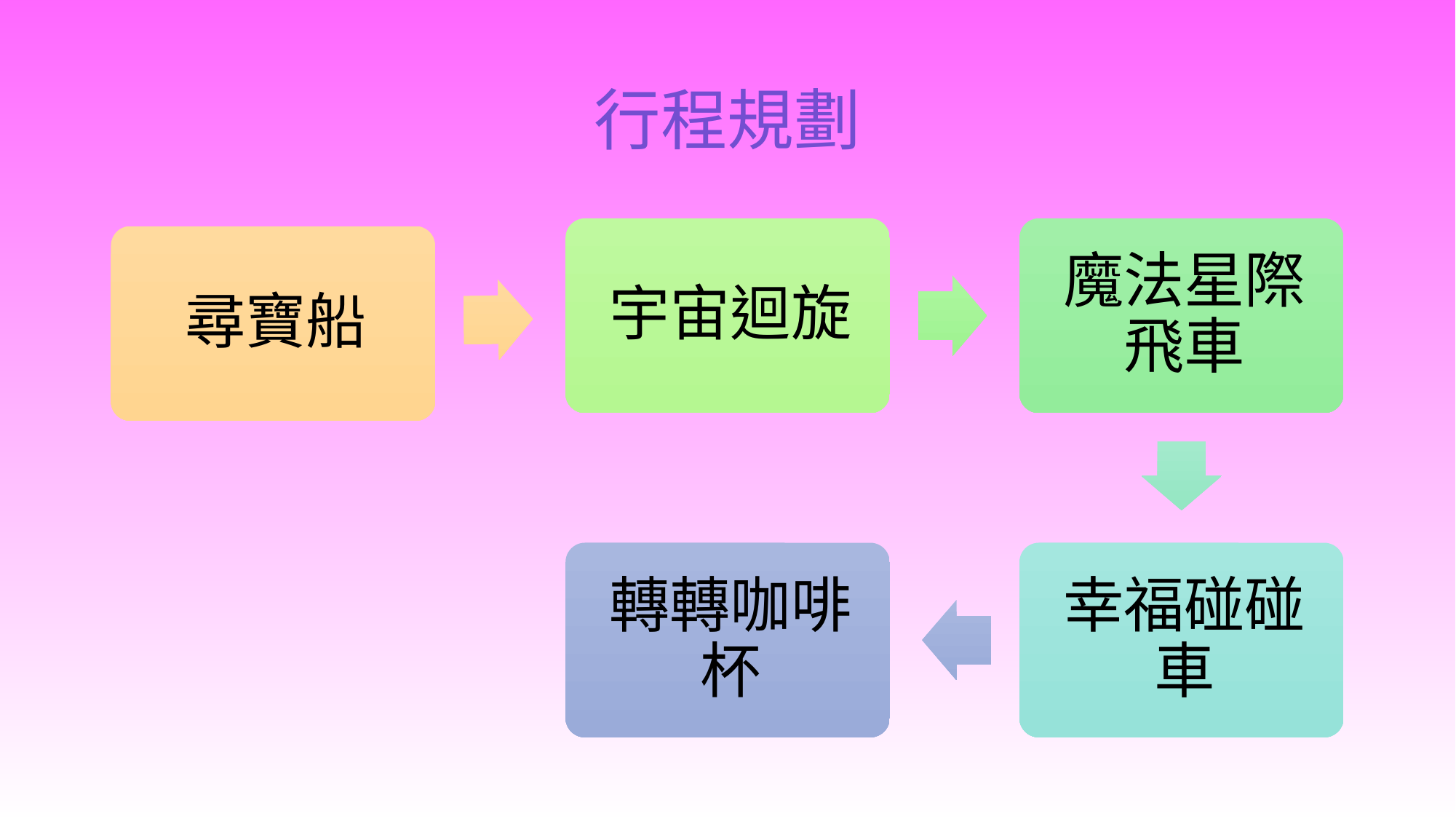

# 行程規劃
尋寶船

宇宙迴旋

魔法星際飛車

幸福碰碰車

轉轉咖啡杯